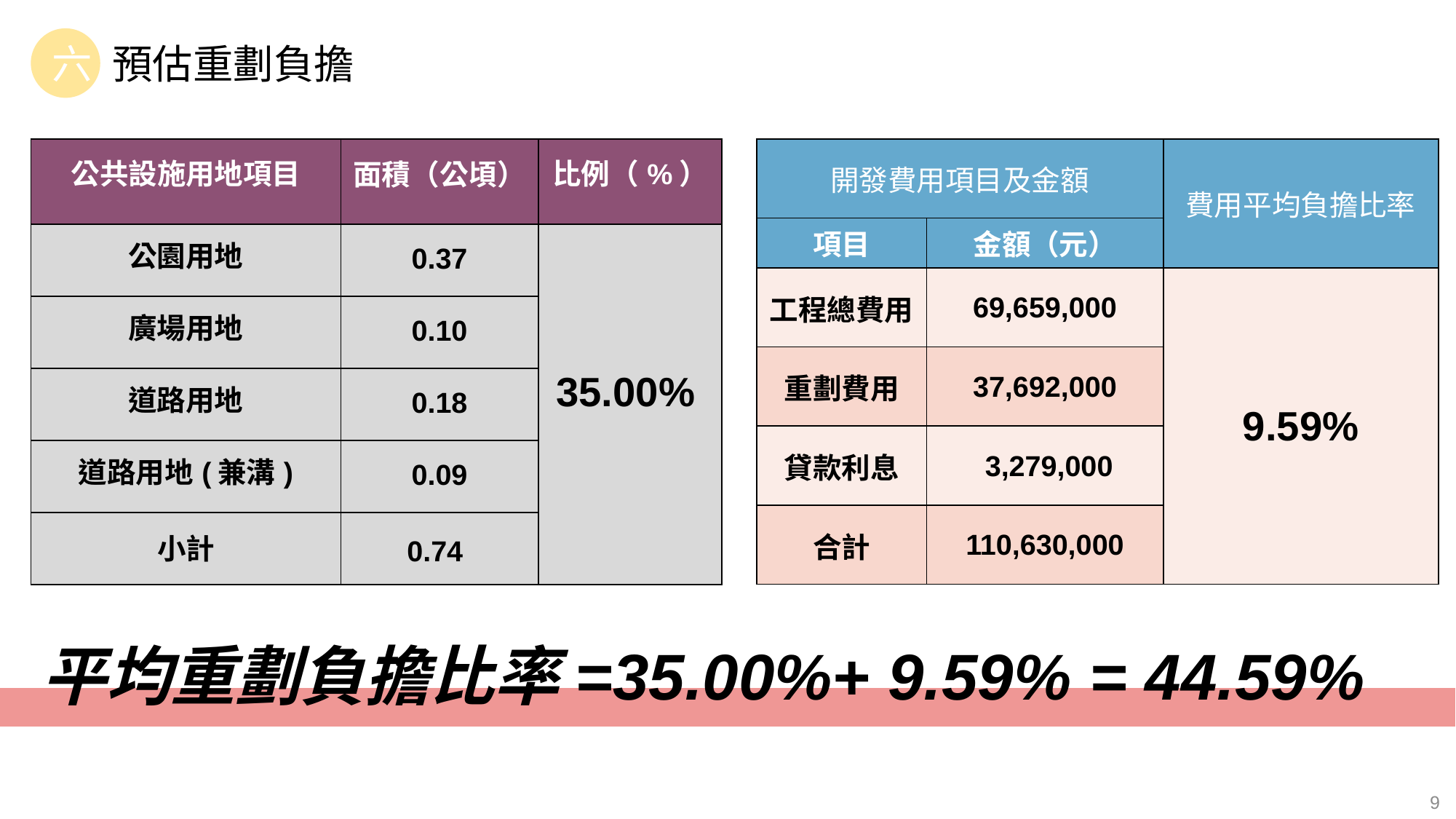

六
預估重劃負擔
| 開發費用項目及金額 |  | 費用平均負擔比率 |
| --- | --- | --- |
| 項目 | 金額（元） |  |
| 工程總費用 | 69,659,000 | 9.59% |
| 重劃費用 | 37,692,000 |  |
| 貸款利息 | 3,279,000 |  |
| 合計 | 110,630,000 |  |
| 公共設施用地項目 | 面積（公頃） | 比例（%） |
| --- | --- | --- |
| 公園用地 | 0.37 | 35.00% |
| 廣場用地 | 0.10 |  |
| 道路用地 | 0.18 |  |
| 道路用地(兼溝) | 0.09 |  |
| 小計 | 0.74 |  |
平均重劃負擔比率=35.00%+ 9.59% = 44.59%

9